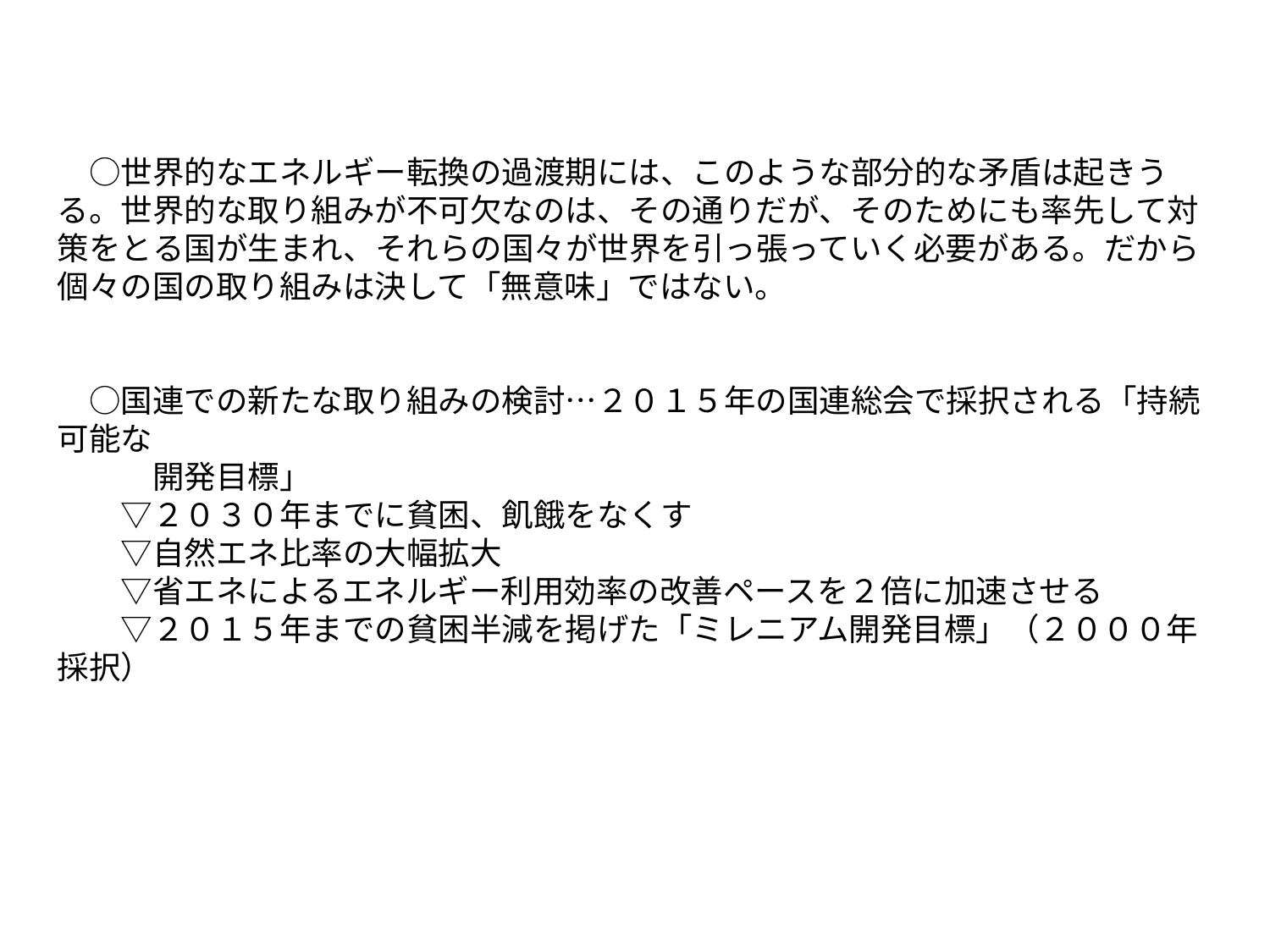

○世界的なエネルギー転換の過渡期には、このような部分的な矛盾は起きうる。世界的な取り組みが不可欠なのは、その通りだが、そのためにも率先して対策をとる国が生まれ、それらの国々が世界を引っ張っていく必要がある。だから個々の国の取り組みは決して「無意味」ではない。

　○国連での新たな取り組みの検討…２０１５年の国連総会で採択される「持続可能な
　　　開発目標」
　　▽２０３０年までに貧困、飢餓をなくす
　　▽自然エネ比率の大幅拡大
　　▽省エネによるエネルギー利用効率の改善ペースを２倍に加速させる
　　▽２０１５年までの貧困半減を掲げた「ミレニアム開発目標」（２０００年採択）